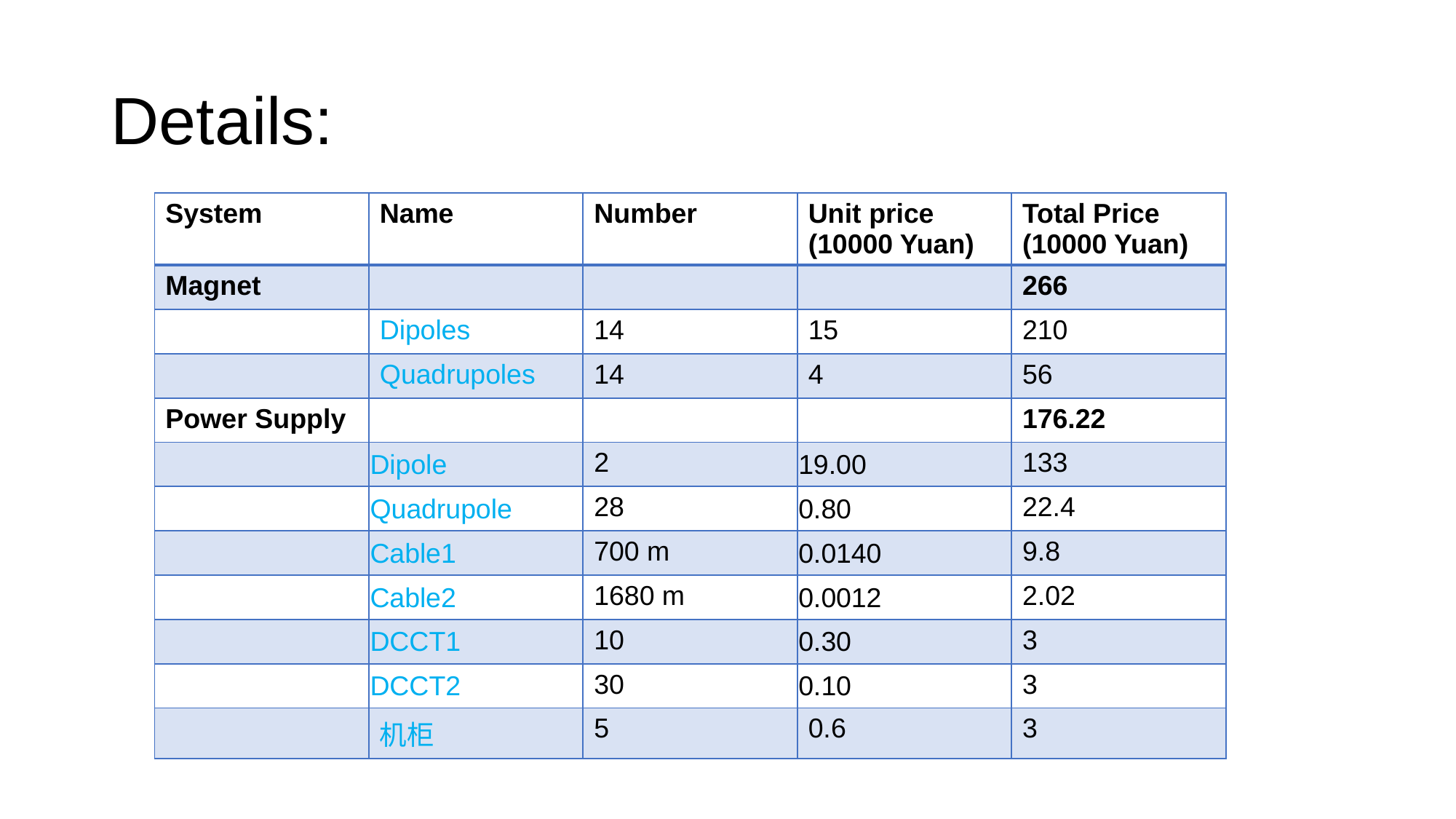

# Details:
| System | Name | Number | Unit price (10000 Yuan) | Total Price (10000 Yuan) |
| --- | --- | --- | --- | --- |
| Magnet |  |  |  | 266 |
|  | Dipoles | 14 | 15 | 210 |
|  | Quadrupoles | 14 | 4 | 56 |
| Power Supply |  |  |  | 176.22 |
|  | Dipole | 2 | 19.00 | 133 |
|  | Quadrupole | 28 | 0.80 | 22.4 |
|  | Cable1 | 700 m | 0.0140 | 9.8 |
|  | Cable2 | 1680 m | 0.0012 | 2.02 |
|  | DCCT1 | 10 | 0.30 | 3 |
|  | DCCT2 | 30 | 0.10 | 3 |
|  | 机柜 | 5 | 0.6 | 3 |